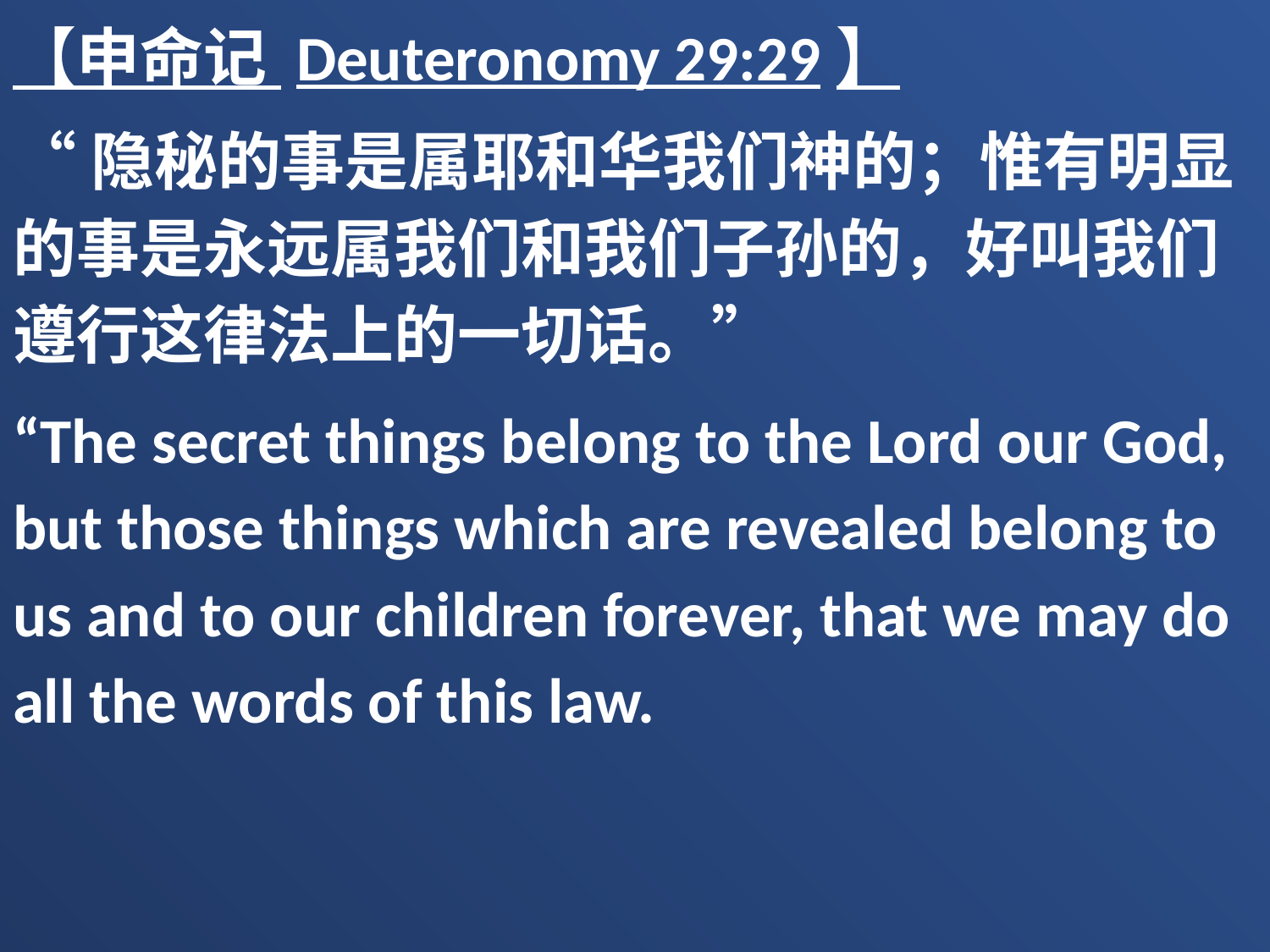

【申命记 Deuteronomy 29:29】
“隐秘的事是属耶和华我们神的；惟有明显的事是永远属我们和我们子孙的，好叫我们遵行这律法上的一切话。”
“The secret things belong to the Lord our God, but those things which are revealed belong to us and to our children forever, that we may do all the words of this law.